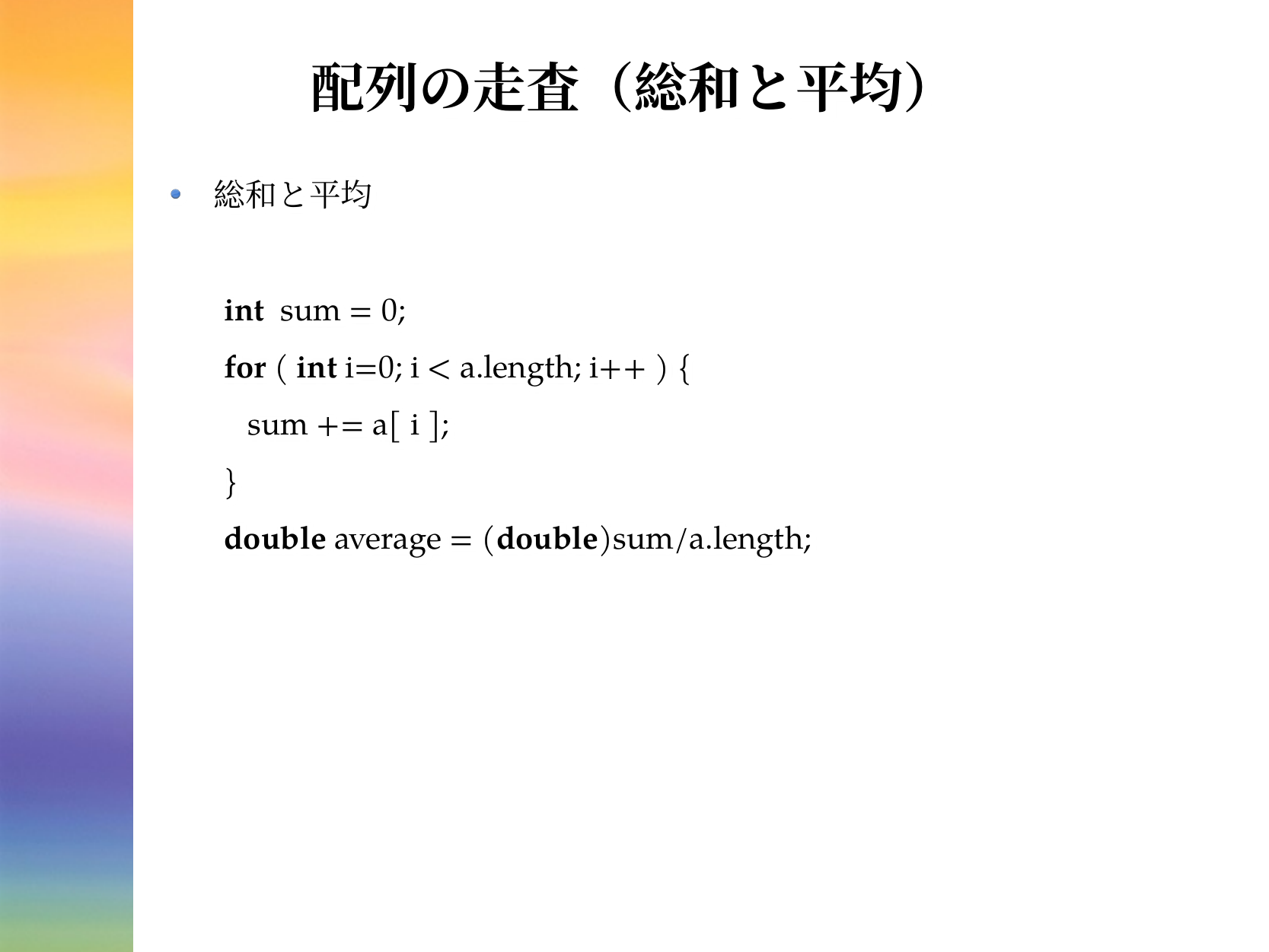

# 配列の走査（総和と平均）
総和と平均

int  sum = 0;
for ( int i=0; i < a.length; i++ ) {
   sum += a[ i ];
}
double average = (double)sum/a.length;